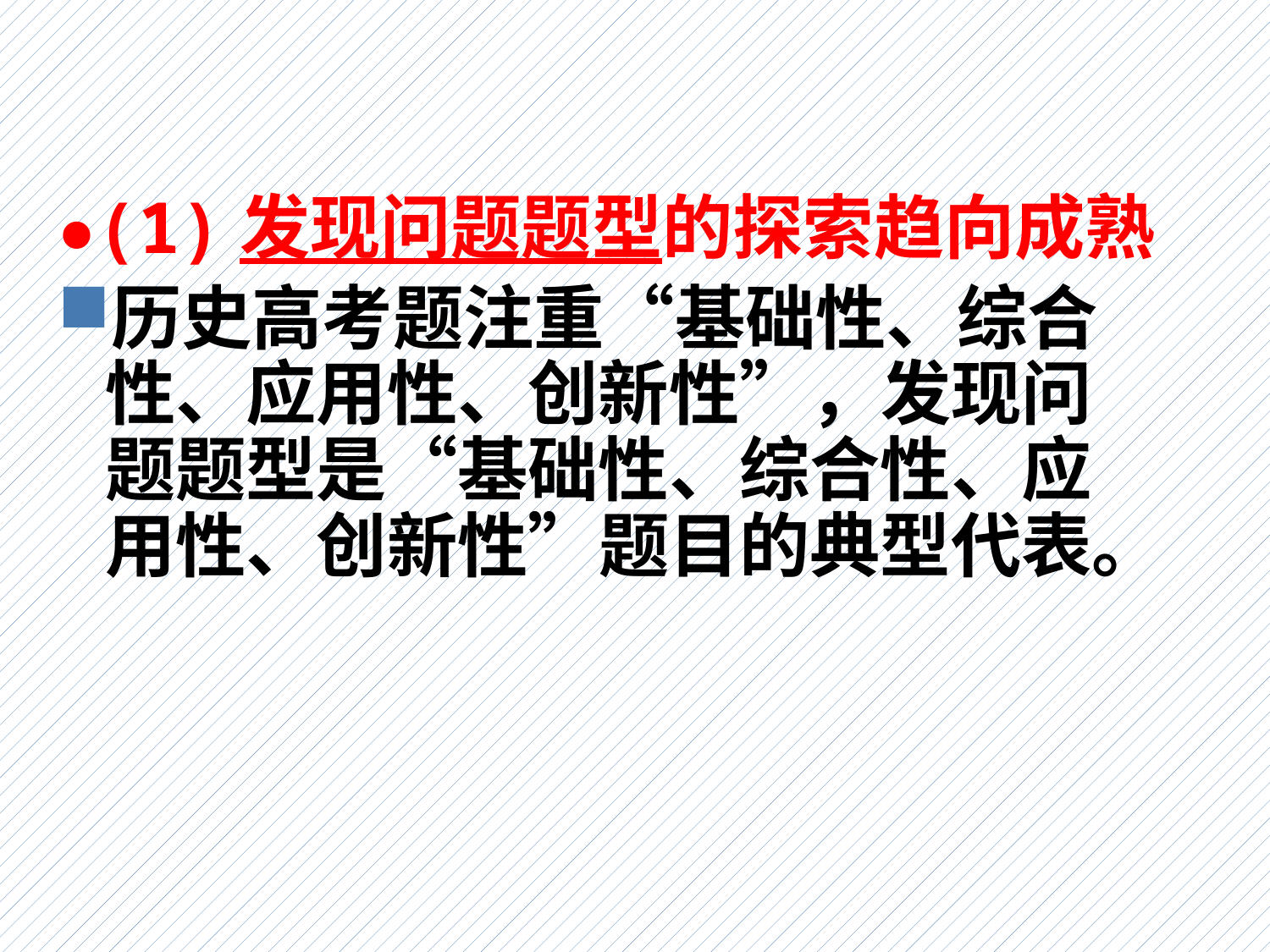

●(1)发现问题题型的探索趋向成熟
历史高考题注重“基础性、综合性、应用性、创新性”，发现问题题型是“基础性、综合性、应用性、创新性”题目的典型代表。